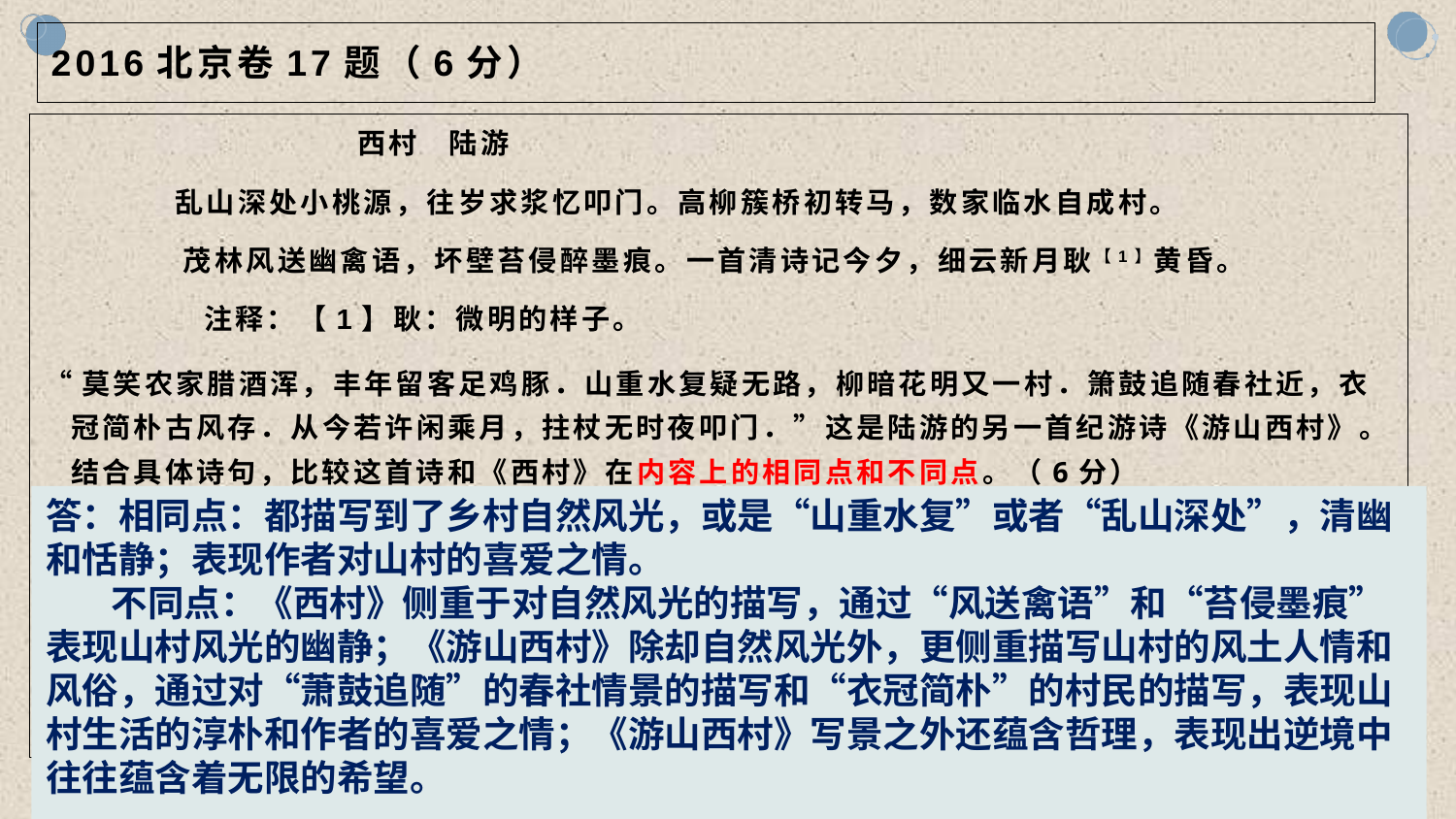

# 2016北京卷17题（6分）
                                西村   陆游
             乱山深处小桃源，往岁求浆忆叩门。高柳簇桥初转马，数家临水自成村。
	           茂林风送幽禽语，坏壁苔侵醉墨痕。一首清诗记今夕，细云新月耿【1】黄昏。
                注释：【1】耿：微明的样子。
“莫笑农家腊酒浑，丰年留客足鸡豚．山重水复疑无路，柳暗花明又一村．箫鼓追随春社近，衣冠简朴古风存．从今若许闲乘月，拄杖无时夜叩门．”这是陆游的另一首纪游诗《游山西村》。结合具体诗句，比较这首诗和《西村》在内容上的相同点和不同点。（6分）

答：相同点：都描写到了乡村自然风光，或是“山重水复”或者“乱山深处”，清幽和恬静；表现作者对山村的喜爱之情。
        不同点：《西村》侧重于对自然风光的描写，通过“风送禽语”和“苔侵墨痕”表现山村风光的幽静；《游山西村》除却自然风光外，更侧重描写山村的风土人情和风俗，通过对“萧鼓追随”的春社情景的描写和“衣冠简朴”的村民的描写，表现山村生活的淳朴和作者的喜爱之情；《游山西村》写景之外还蕴含哲理，表现出逆境中往往蕴含着无限的希望。